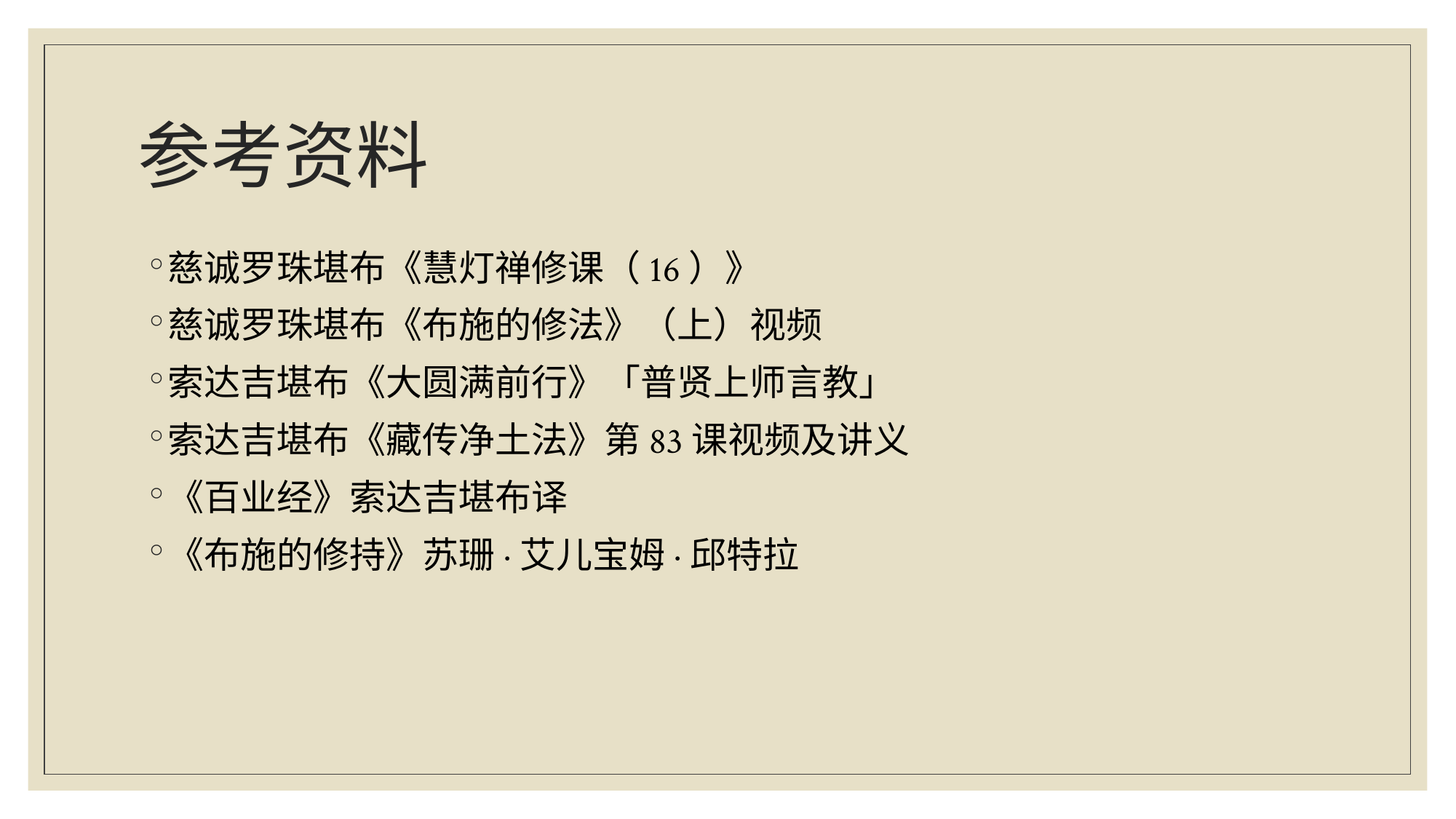

# 参考资料
慈诚罗珠堪布《慧灯禅修课（16）》
慈诚罗珠堪布《布施的修法》（上）视频
索达吉堪布《大圆满前行》「普贤上师言教」
索达吉堪布《藏传净土法》第83课视频及讲义
《百业经》索达吉堪布译
《布施的修持》苏珊·艾儿宝姆·邱特拉